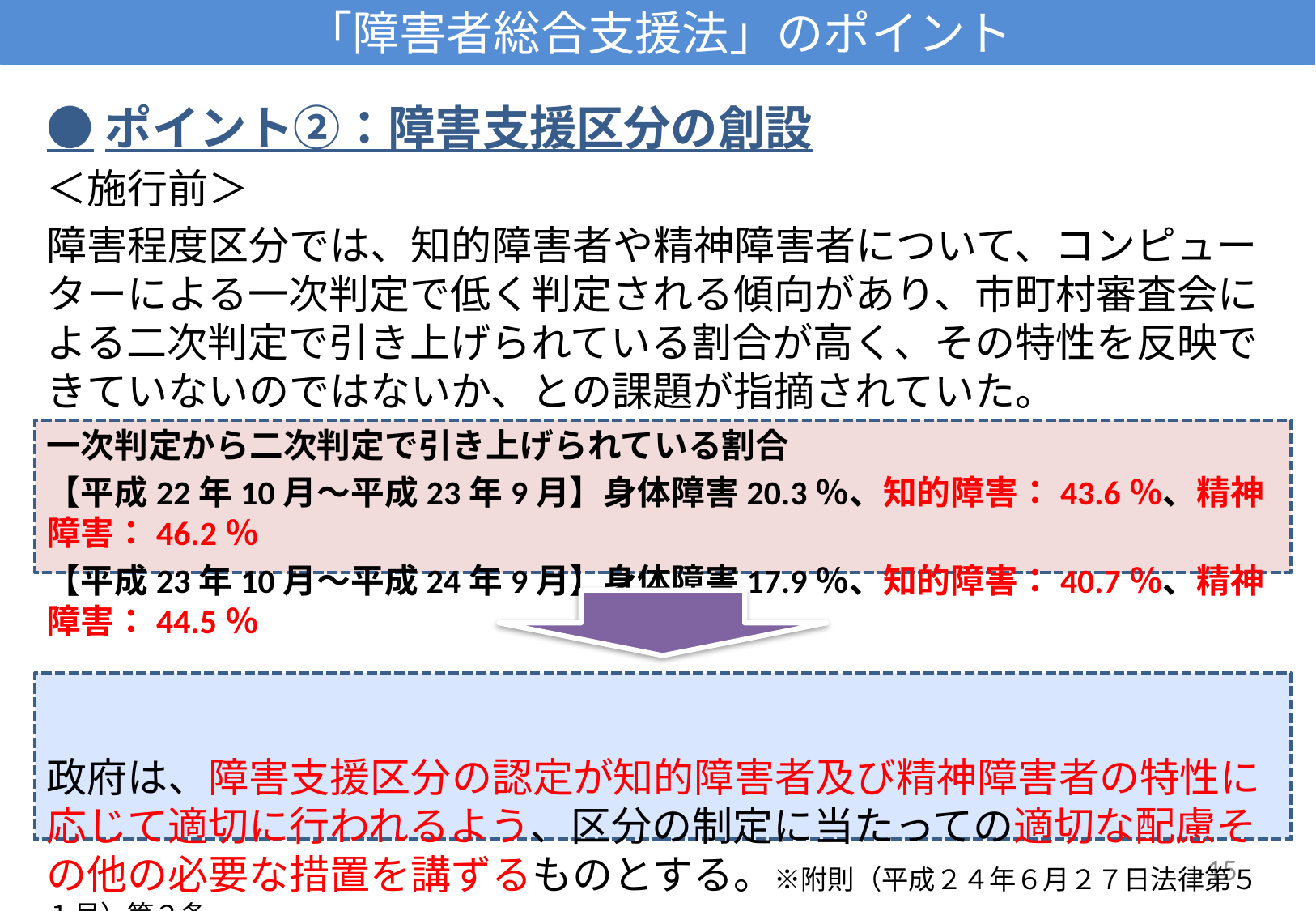

# 「障害者総合支援法」のポイント
●ポイント②：障害支援区分の創設
＜施行前＞
障害程度区分では、知的障害者や精神障害者について、コンピューターによる一次判定で低く判定される傾向があり、市町村審査会による二次判定で引き上げられている割合が高く、その特性を反映できていないのではないか、との課題が指摘されていた。
一次判定から二次判定で引き上げられている割合
【平成22年10月～平成23年9月】身体障害20.3％、知的障害：43.6％、精神障害：46.2％
【平成23年10月～平成24年9月】身体障害17.9％、知的障害：40.7％、精神障害：44.5％

政府は、障害支援区分の認定が知的障害者及び精神障害者の特性に応じて適切に行われるよう、区分の制定に当たっての適切な配慮その他の必要な措置を講ずるものとする。※附則（平成２４年６月２７日法律第５１号）第２条

15